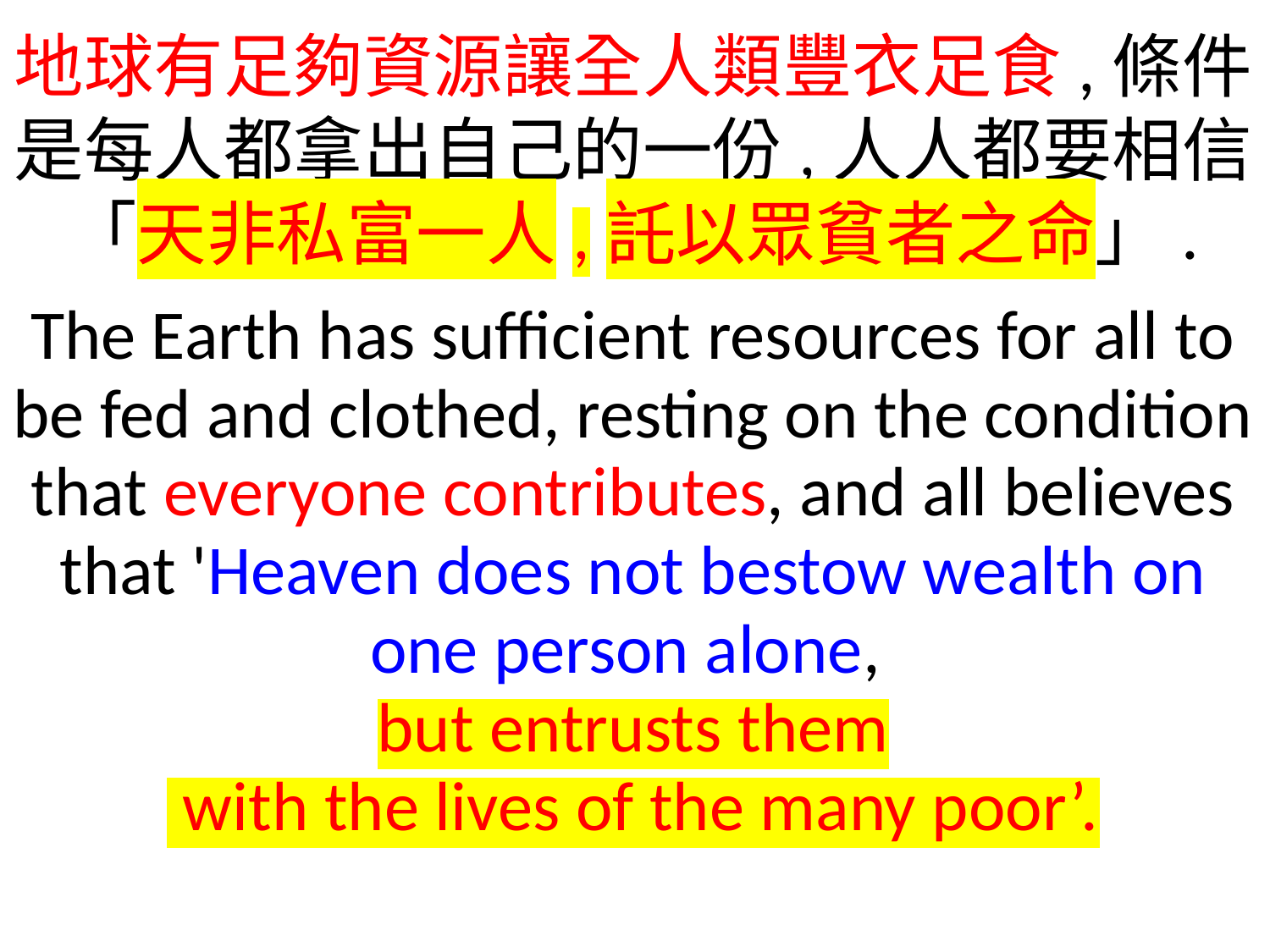

地球有足夠資源讓全人類豐衣足食,條件是每人都拿出自己的一份,人人都要相信「天非私富一人,託以眾貧者之命」.
The Earth has sufficient resources for all to be fed and clothed, resting on the condition that everyone contributes, and all believes that 'Heaven does not bestow wealth on one person alone,
but entrusts them
 with the lives of the many poor’.